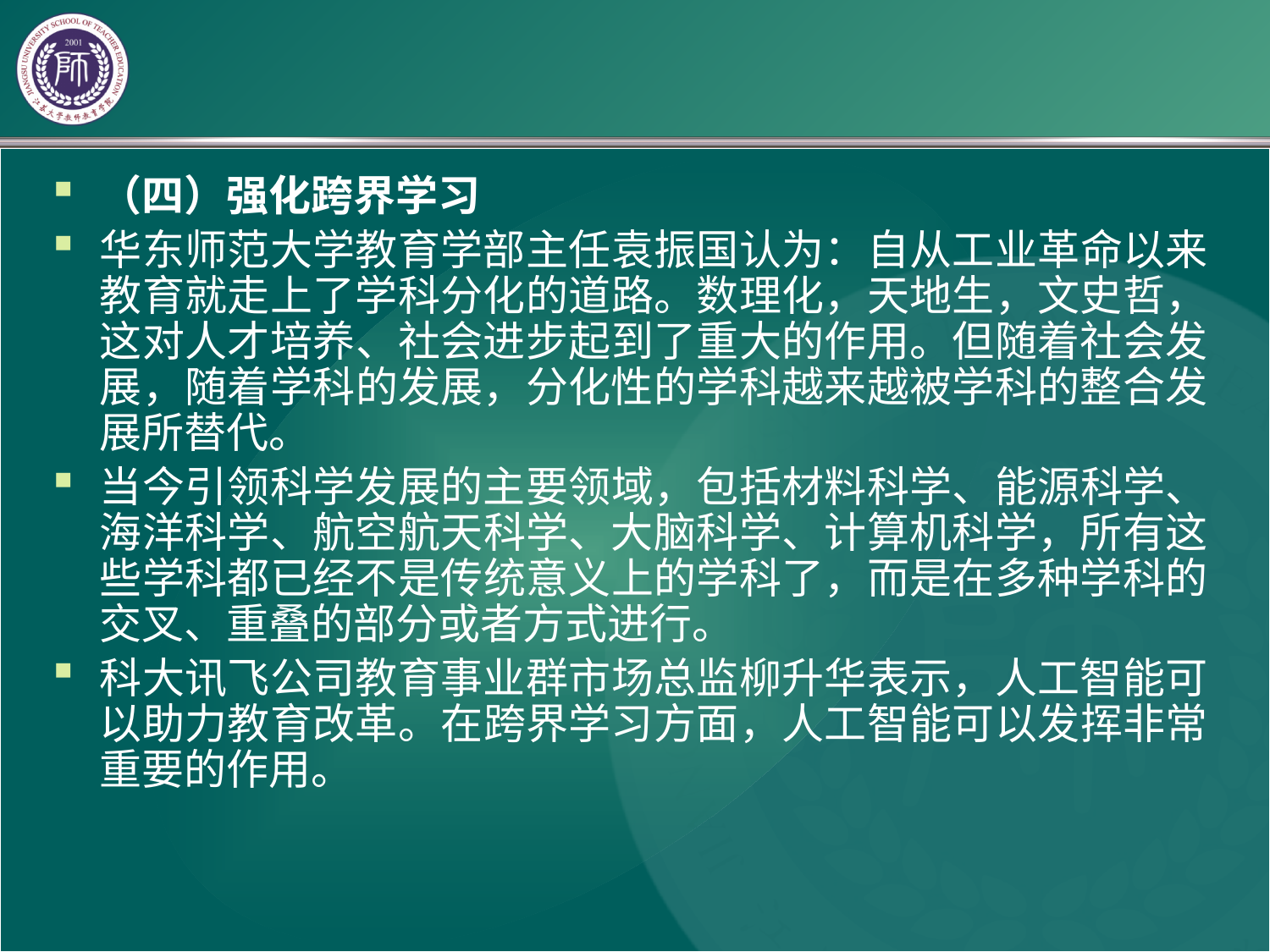

#
（四）强化跨界学习
华东师范大学教育学部主任袁振国认为：自从工业革命以来教育就走上了学科分化的道路。数理化，天地生，文史哲，这对人才培养、社会进步起到了重大的作用。但随着社会发展，随着学科的发展，分化性的学科越来越被学科的整合发展所替代。
当今引领科学发展的主要领域，包括材料科学、能源科学、海洋科学、航空航天科学、大脑科学、计算机科学，所有这些学科都已经不是传统意义上的学科了，而是在多种学科的交叉、重叠的部分或者方式进行。
科大讯飞公司教育事业群市场总监柳升华表示，人工智能可以助力教育改革。在跨界学习方面，人工智能可以发挥非常重要的作用。